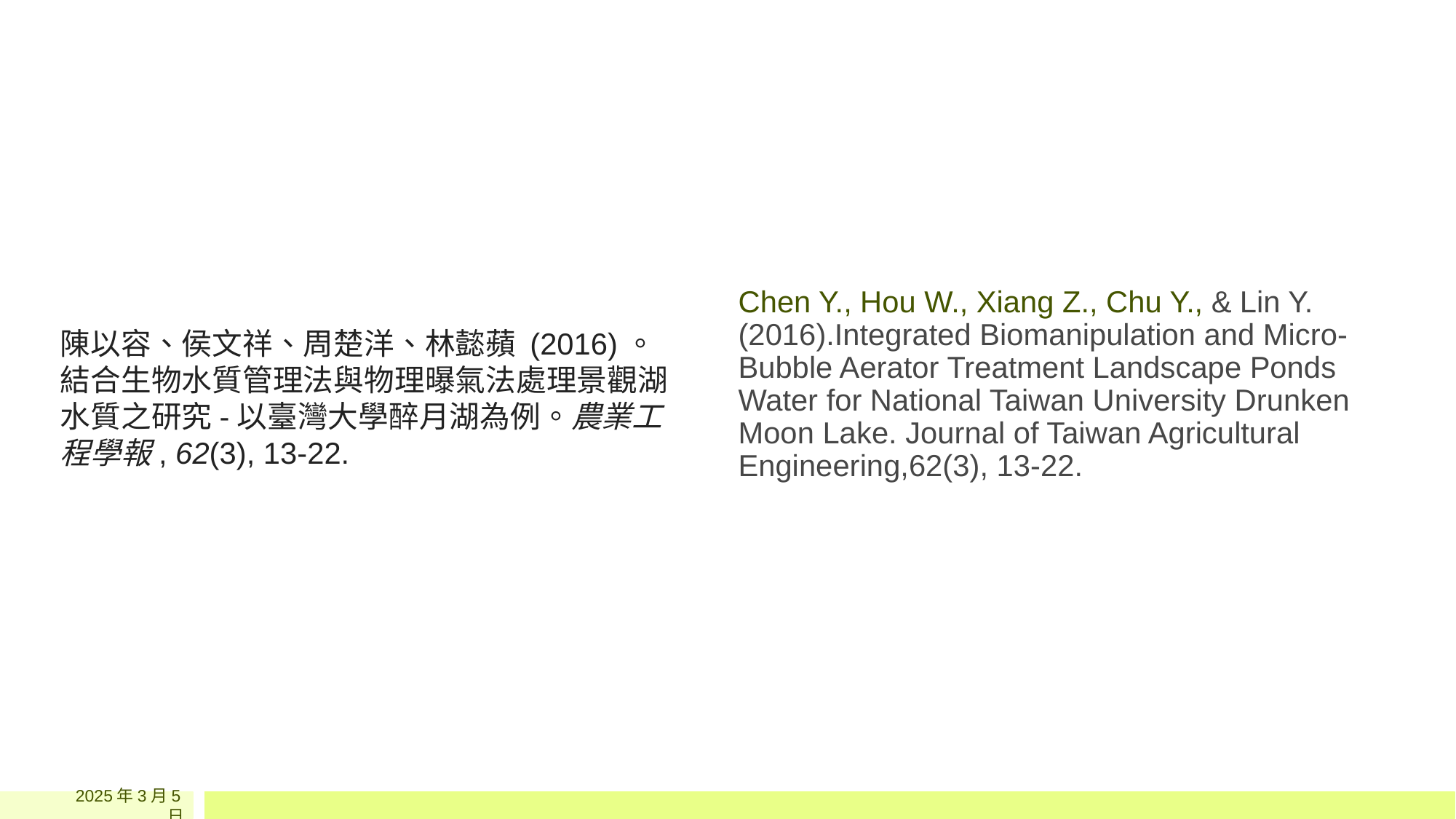

# 陳以容、侯文祥、周楚洋、林懿蘋 (2016)。結合生物水質管理法與物理曝氣法處理景觀湖水質之研究-以臺灣大學醉月湖為例。農業工程學報, 62(3), 13-22.

Chen Y., Hou W., Xiang Z., Chu Y., & Lin Y.(2016).Integrated Biomanipulation and Micro-Bubble Aerator Treatment Landscape Ponds Water for National Taiwan University Drunken Moon Lake. Journal of Taiwan Agricultural Engineering,62(3), 13-22.

2025年3月5日